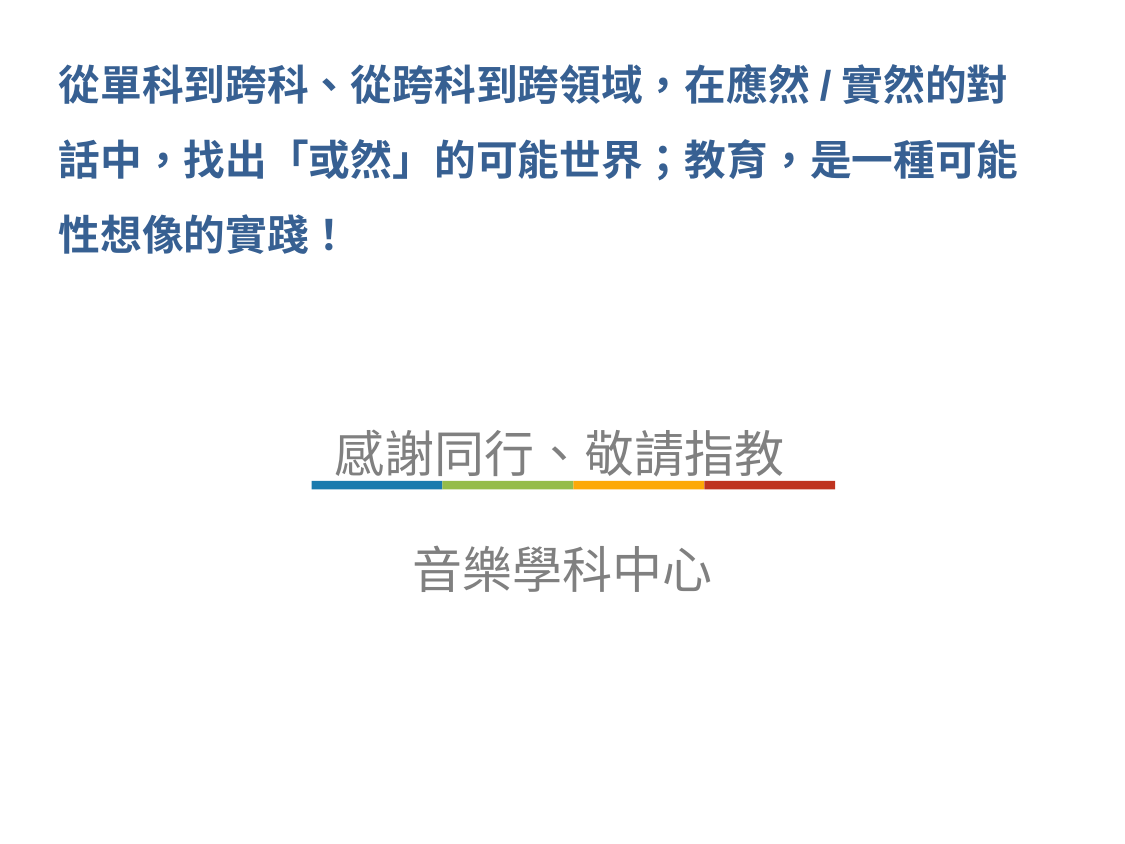

從單科到跨科、從跨科到跨領域，在應然/實然的對話中，找出「或然」的可能世界；教育，是一種可能性想像的實踐！
感謝同行、敬請指教

音樂學科中心